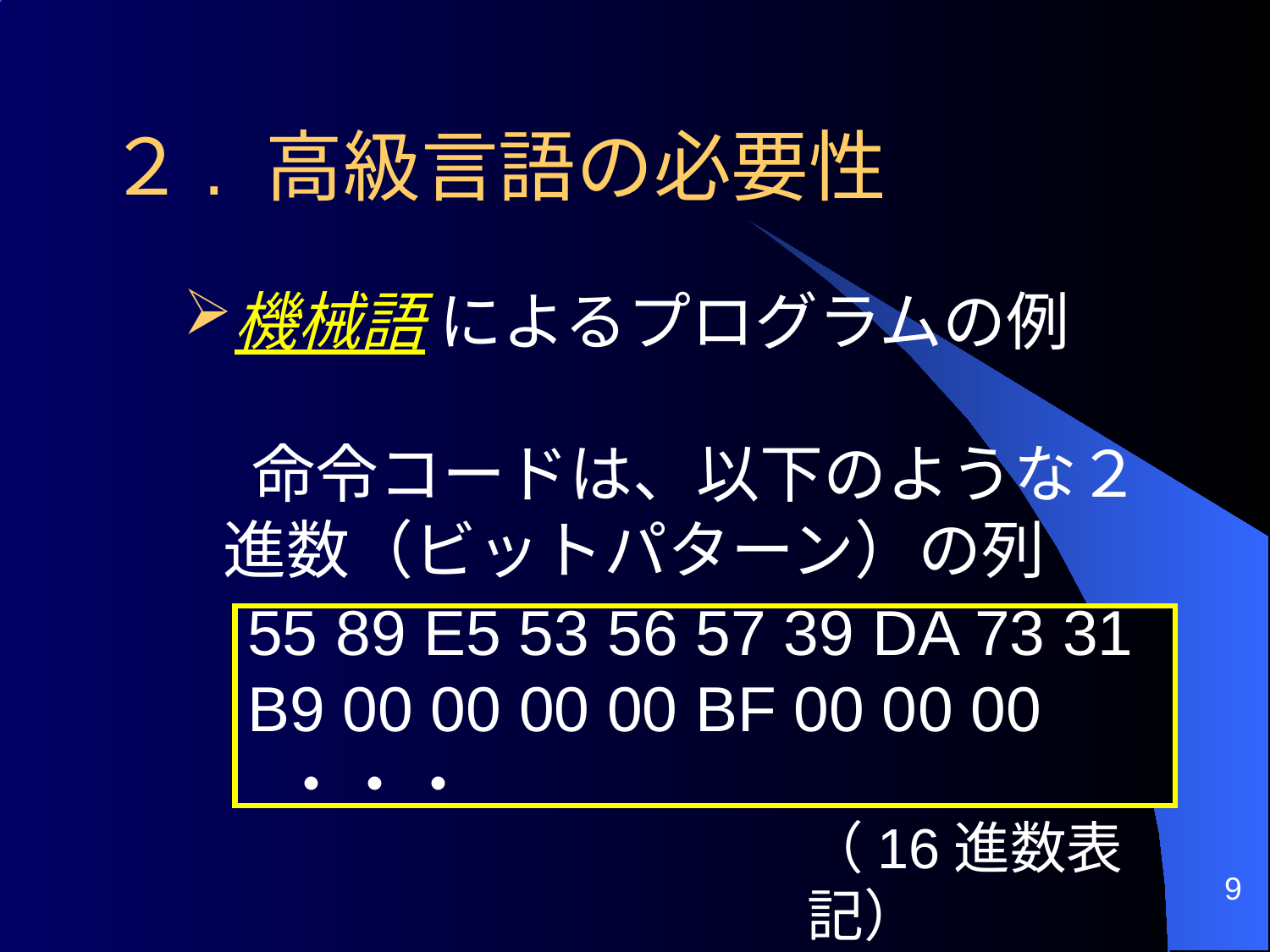

２. 高級言語の必要性
機械語 によるプログラムの例
  命令コードは、以下のような２進数（ビットパターン）の列
55 89 E5 53 56 57 39 DA 73 31 B9 00 00 00 00 BF 00 00 00 ・・・
（16進数表記）
9